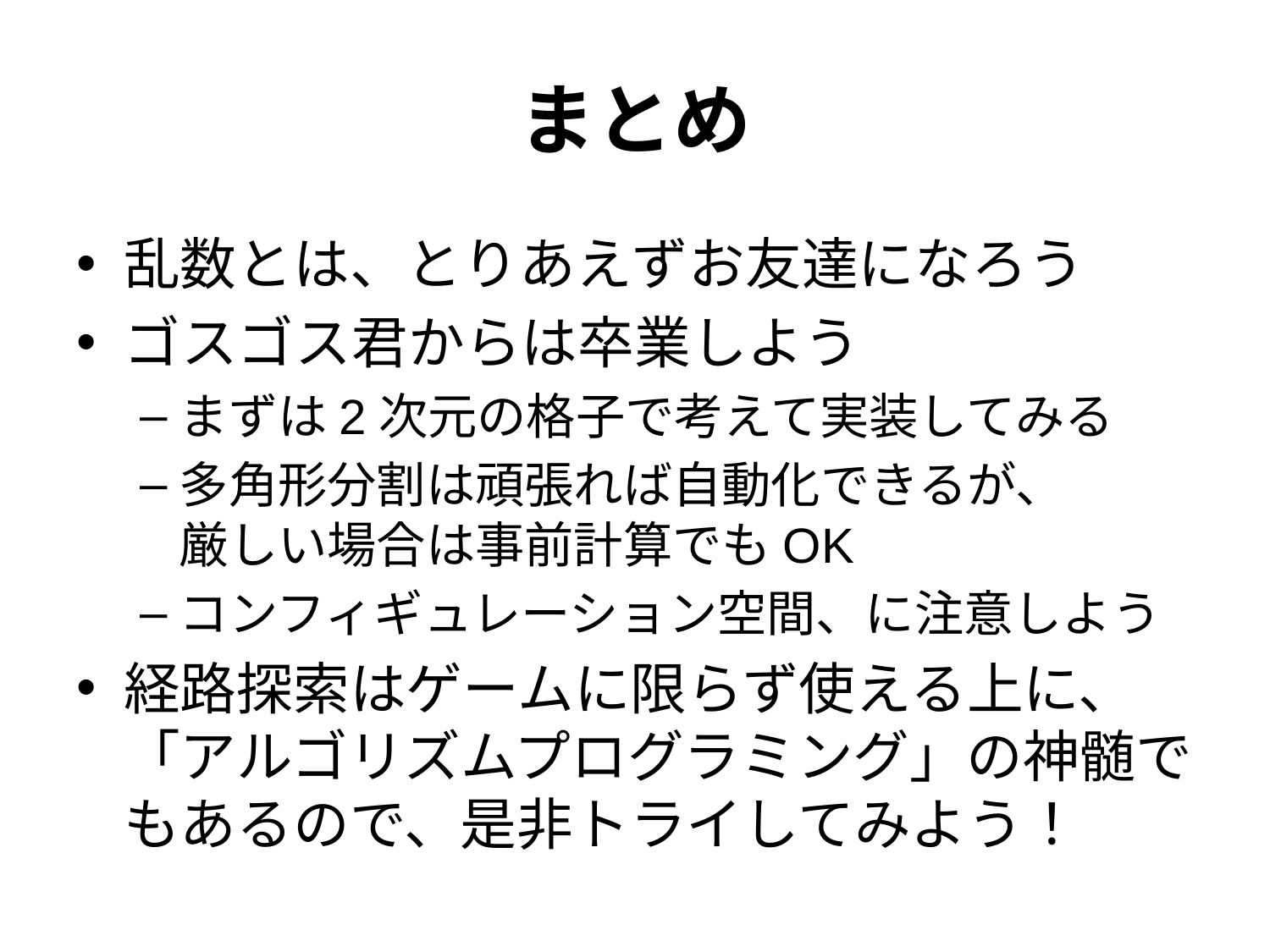

# まとめ
乱数とは、とりあえずお友達になろう
ゴスゴス君からは卒業しよう
まずは2次元の格子で考えて実装してみる
多角形分割は頑張れば自動化できるが、
厳しい場合は事前計算でもOK
コンフィギュレーション空間、に注意しよう
経路探索はゲームに限らず使える上に、
「アルゴリズムプログラミング」の神髄でもあるので、是非トライしてみよう！